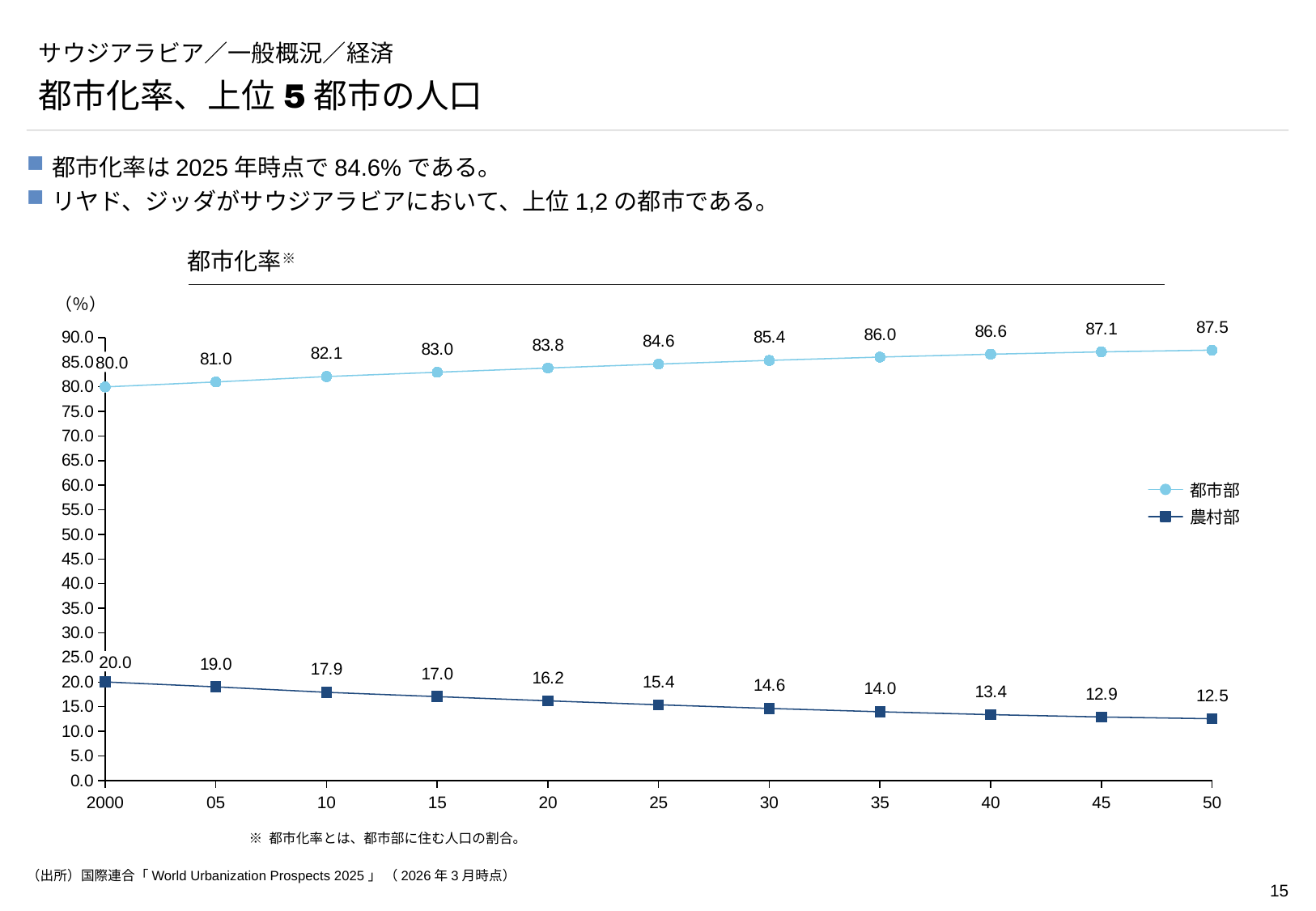

# サウジアラビア／一般概況／経済
都市化率、上位5都市の人口
都市化率は2025年時点で84.6%である。
リヤド、ジッダがサウジアラビアにおいて、上位1,2の都市である。
都市化率※
（％）

### Chart

| Category |  |  |
|---|---|---|
80.0
都市部

農村部

20.0
2000
05
10
15
20
25
30
35
40
45
50
※ 都市化率とは、都市部に住む人口の割合。
（出所）国際連合「World Urbanization Prospects 2025」 （2026年3月時点）